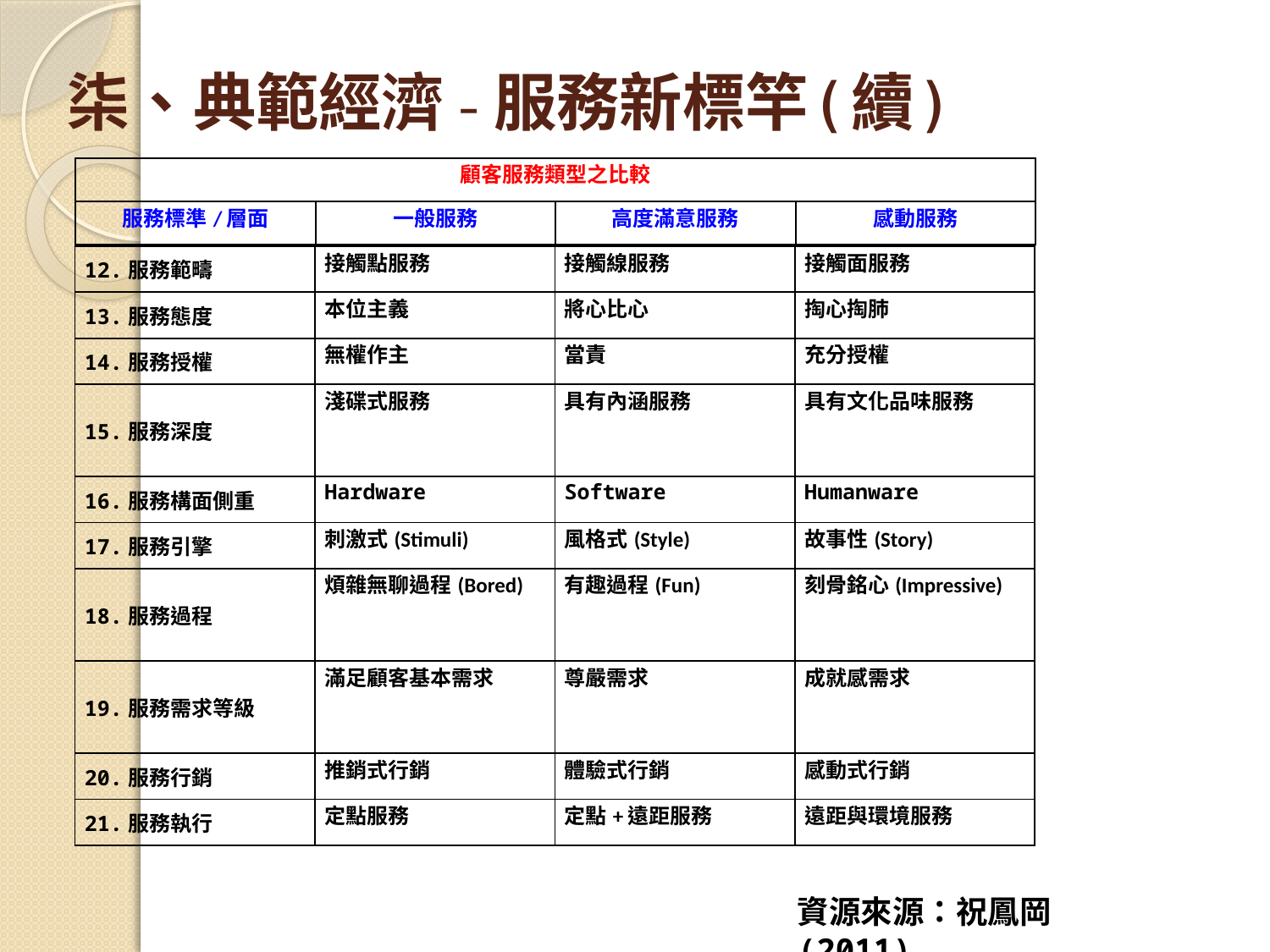

# 柒、典範經濟-服務新標竿(續)
| 顧客服務類型之比較 |  |  |  |
| --- | --- | --- | --- |
| 服務標準/層面 | 一般服務 | 高度滿意服務 | 感動服務 |
| 12.服務範疇 | 接觸點服務 | 接觸線服務 | 接觸面服務 |
| --- | --- | --- | --- |
| 13.服務態度 | 本位主義 | 將心比心 | 掏心掏肺 |
| 14.服務授權 | 無權作主 | 當責 | 充分授權 |
| 15.服務深度 | 淺碟式服務 | 具有內涵服務 | 具有文化品味服務 |
| 16.服務構面側重 | Hardware | Software | Humanware |
| 17.服務引擎 | 刺激式(Stimuli) | 風格式(Style) | 故事性(Story) |
| 18.服務過程 | 煩雜無聊過程(Bored) | 有趣過程(Fun) | 刻骨銘心(Impressive) |
| 19.服務需求等級 | 滿足顧客基本需求 | 尊嚴需求 | 成就感需求 |
| 20.服務行銷 | 推銷式行銷 | 體驗式行銷 | 感動式行銷 |
| 21.服務執行 | 定點服務 | 定點+遠距服務 | 遠距與環境服務 |
資源來源：祝鳳岡(2011)